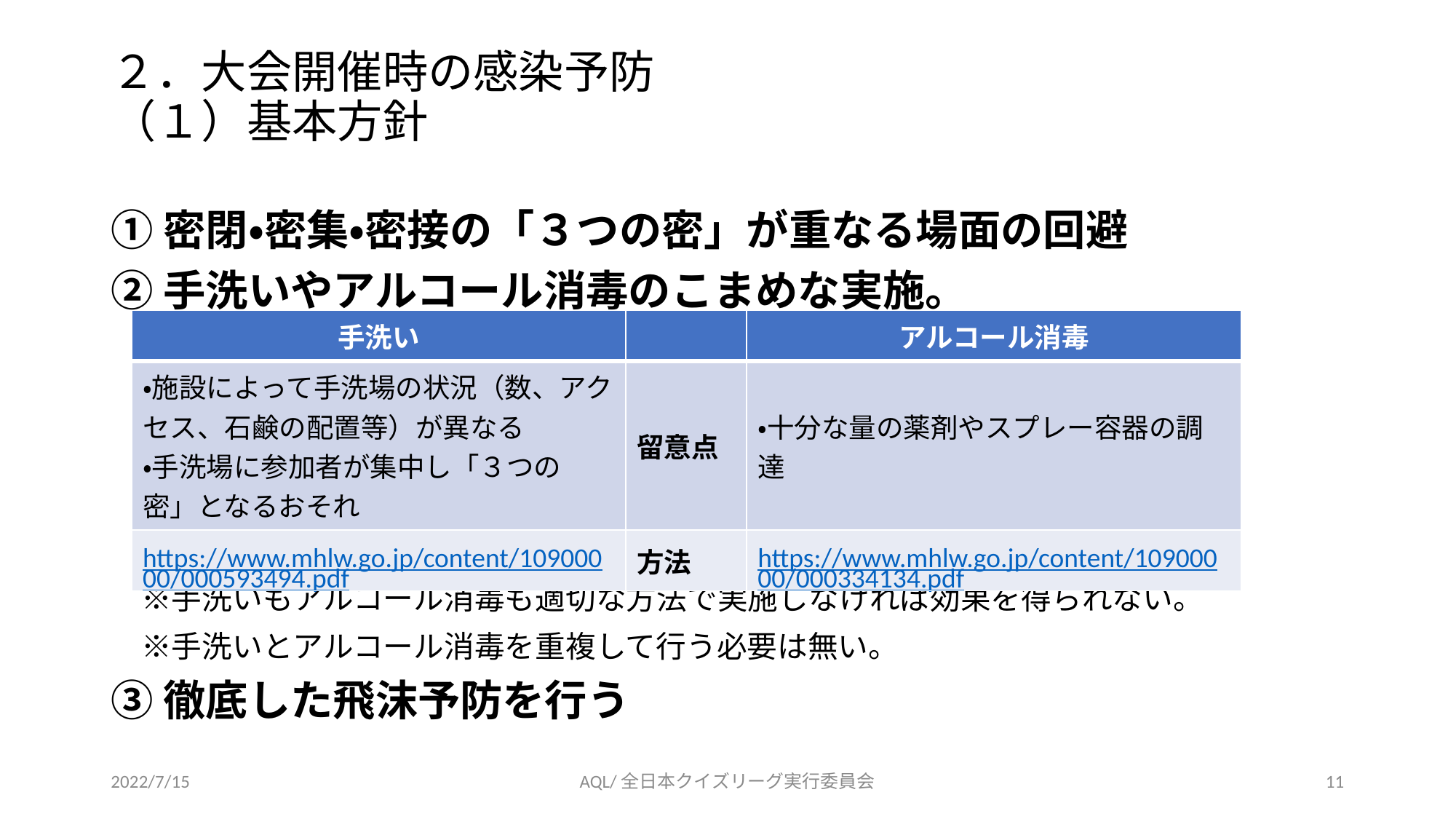

# ２．大会開催時の感染予防 （１）基本方針

①密閉・密集・密接の「３つの密」が重なる場面の回避
②手洗いやアルコール消毒のこまめな実施。

　※手洗いもアルコール消毒も適切な方法で実施しなければ効果を得られない。
　※手洗いとアルコール消毒を重複して行う必要は無い。
③徹底した飛沫予防を行う
| 手洗い |  | アルコール消毒 |
| --- | --- | --- |
| ・施設によって手洗場の状況（数、アクセス、石鹸の配置等）が異なる ・手洗場に参加者が集中し「３つの密」となるおそれ | 留意点 | ・十分な量の薬剤やスプレー容器の調達 |
| https://www.mhlw.go.jp/content/10900000/000593494.pdf | 方法 | https://www.mhlw.go.jp/content/10900000/000334134.pdf |
2022/7/15
AQL/全日本クイズリーグ実行委員会
11